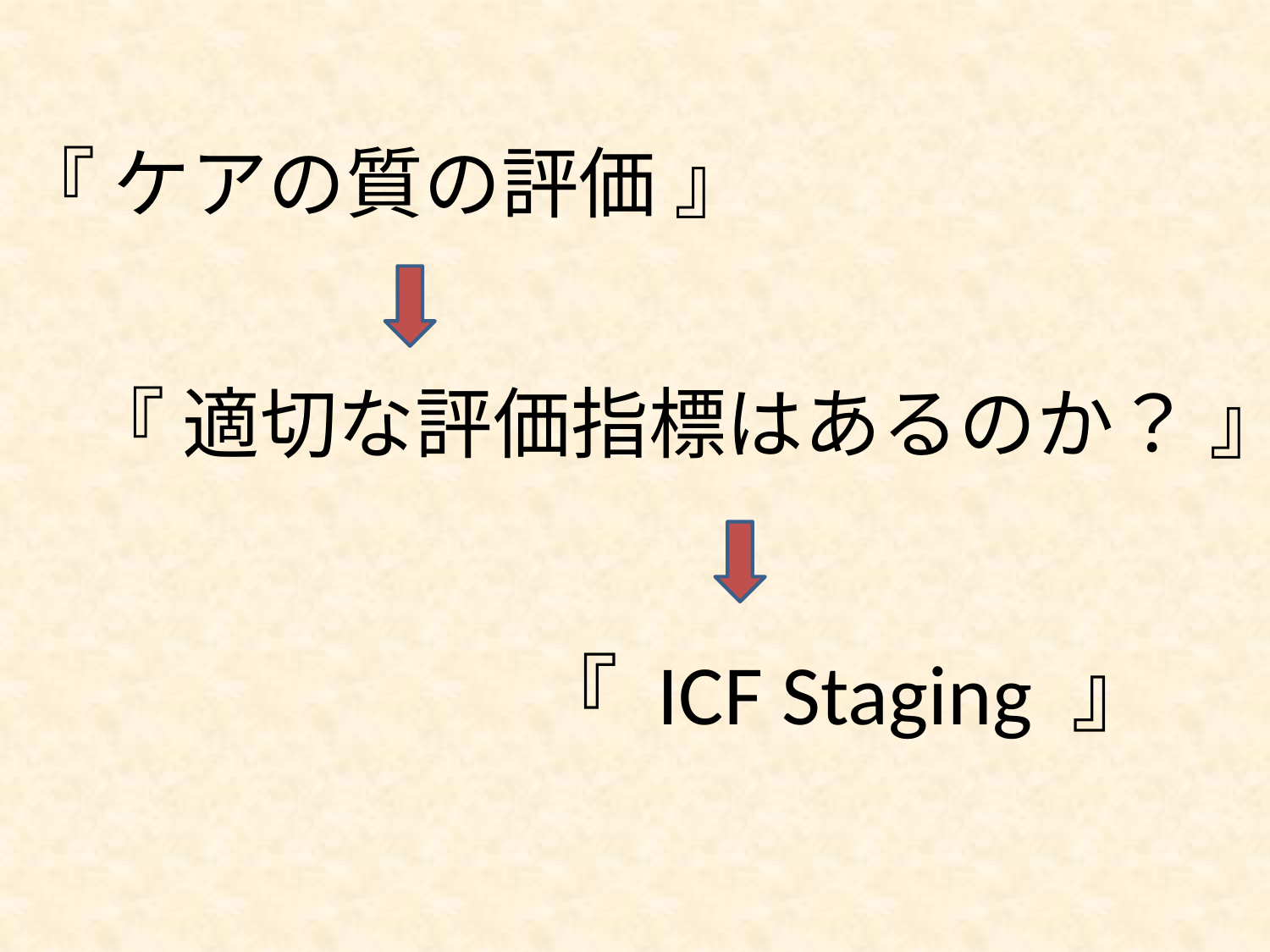

# 『 ケアの質の評価 』

『 適切な評価指標はあるのか？ 』

『 ICF Staging 』